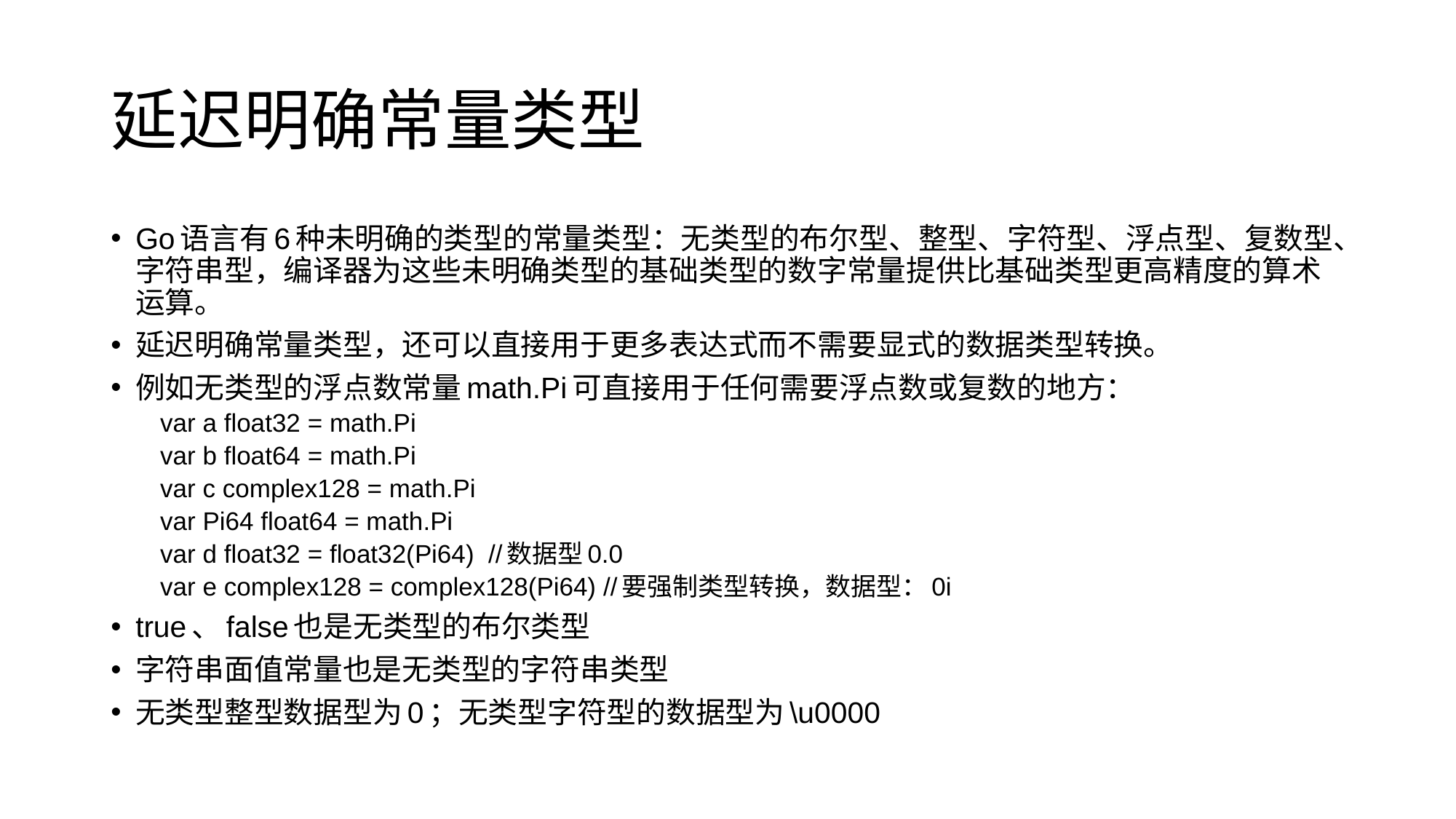

# 延迟明确常量类型
Go语言有6种未明确的类型的常量类型：无类型的布尔型、整型、字符型、浮点型、复数型、字符串型，编译器为这些未明确类型的基础类型的数字常量提供比基础类型更高精度的算术运算。
延迟明确常量类型，还可以直接用于更多表达式而不需要显式的数据类型转换。
例如无类型的浮点数常量math.Pi可直接用于任何需要浮点数或复数的地方：
var a float32 = math.Pi
var b float64 = math.Pi
var c complex128 = math.Pi
var Pi64 float64 = math.Pi
var d float32 = float32(Pi64)  //数据型0.0
var e complex128 = complex128(Pi64) //要强制类型转换，数据型：0i
true、false也是无类型的布尔类型
字符串面值常量也是无类型的字符串类型
无类型整型数据型为0；无类型字符型的数据型为\u0000